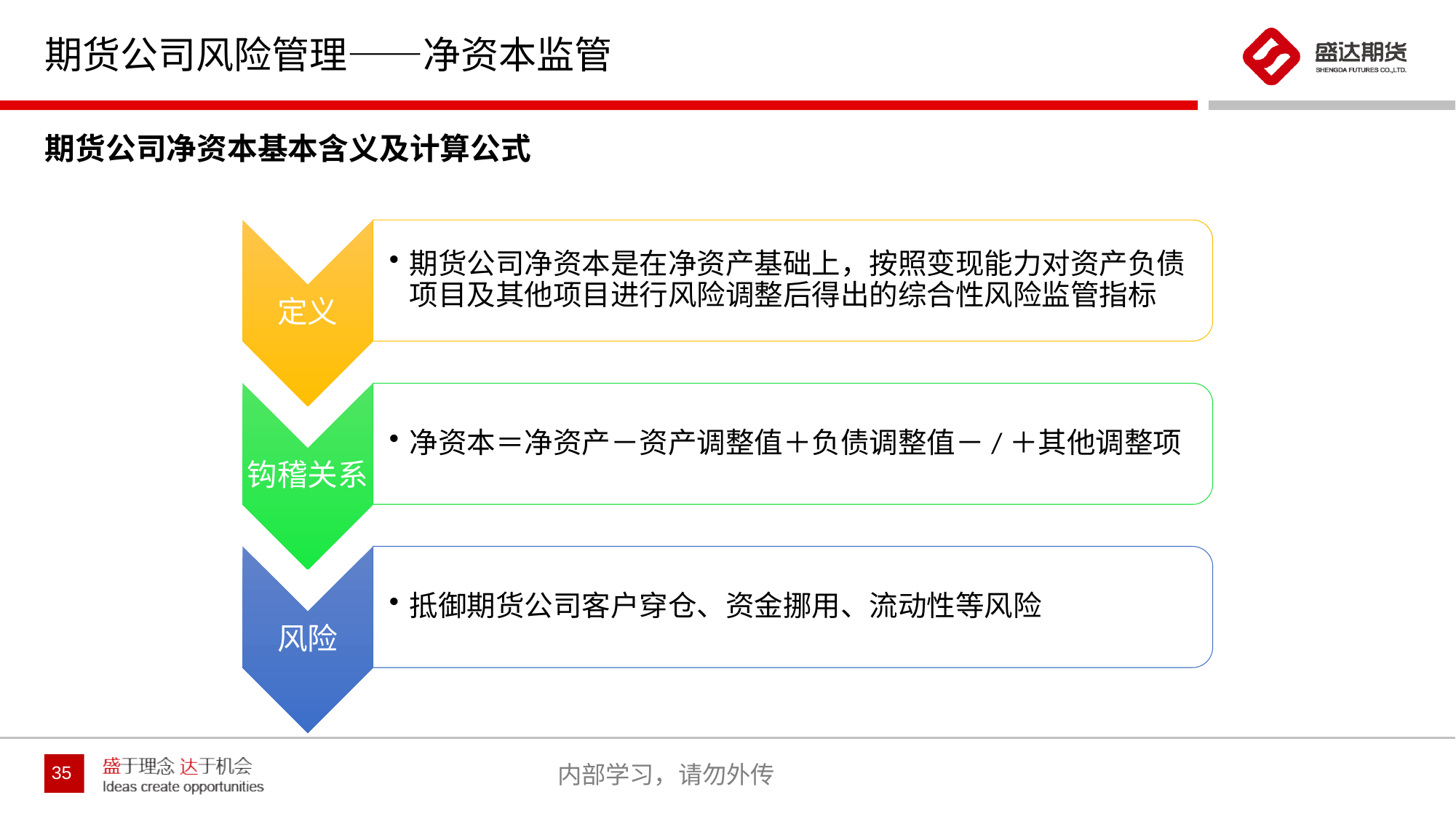

# 期货公司风险管理——净资本监管
期货公司净资本基本含义及计算公式
定义
期货公司净资本是在净资产基础上，按照变现能力对资产负债项目及其他项目进行风险调整后得出的综合性风险监管指标
钩稽关系
净资本＝净资产－资产调整值＋负债调整值－/＋其他调整项
风险
抵御期货公司客户穿仓、资金挪用、流动性等风险